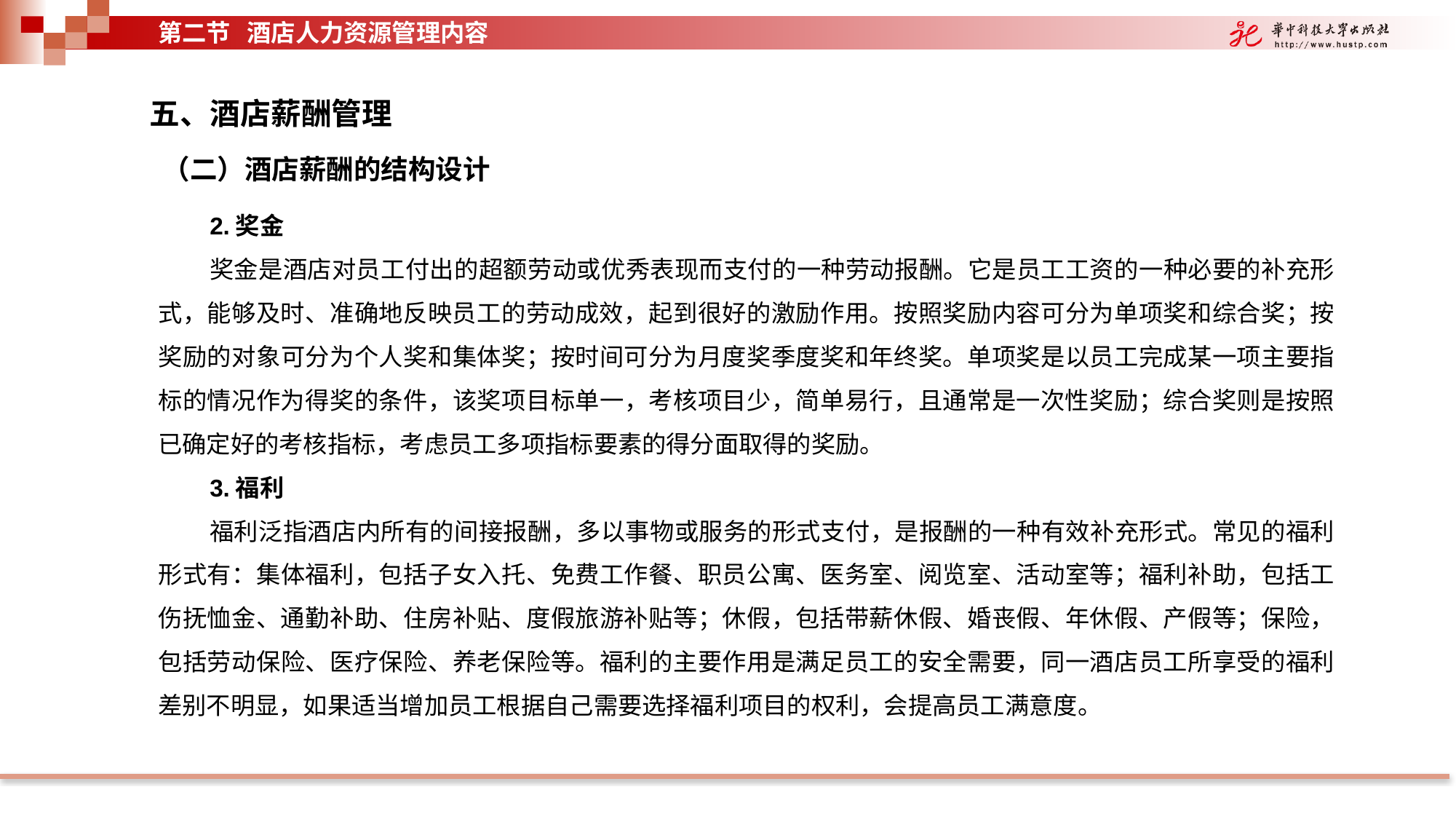

第二节   酒店人力资源管理内容
五、酒店薪酬管理
（二）酒店薪酬的结构设计
2.奖金
奖金是酒店对员工付出的超额劳动或优秀表现而支付的一种劳动报酬。它是员工工资的一种必要的补充形式，能够及时、准确地反映员工的劳动成效，起到很好的激励作用。按照奖励内容可分为单项奖和综合奖；按奖励的对象可分为个人奖和集体奖；按时间可分为月度奖季度奖和年终奖。单项奖是以员工完成某一项主要指标的情况作为得奖的条件，该奖项目标单一，考核项目少，简单易行，且通常是一次性奖励；综合奖则是按照已确定好的考核指标，考虑员工多项指标要素的得分面取得的奖励。
3.福利
福利泛指酒店内所有的间接报酬，多以事物或服务的形式支付，是报酬的一种有效补充形式。常见的福利形式有：集体福利，包括子女入托、免费工作餐、职员公寓、医务室、阅览室、活动室等；福利补助，包括工伤抚恤金、通勤补助、住房补贴、度假旅游补贴等；休假，包括带薪休假、婚丧假、年休假、产假等；保险，包括劳动保险、医疗保险、养老保险等。福利的主要作用是满足员工的安全需要，同一酒店员工所享受的福利差别不明显，如果适当增加员工根据自己需要选择福利项目的权利，会提高员工满意度。